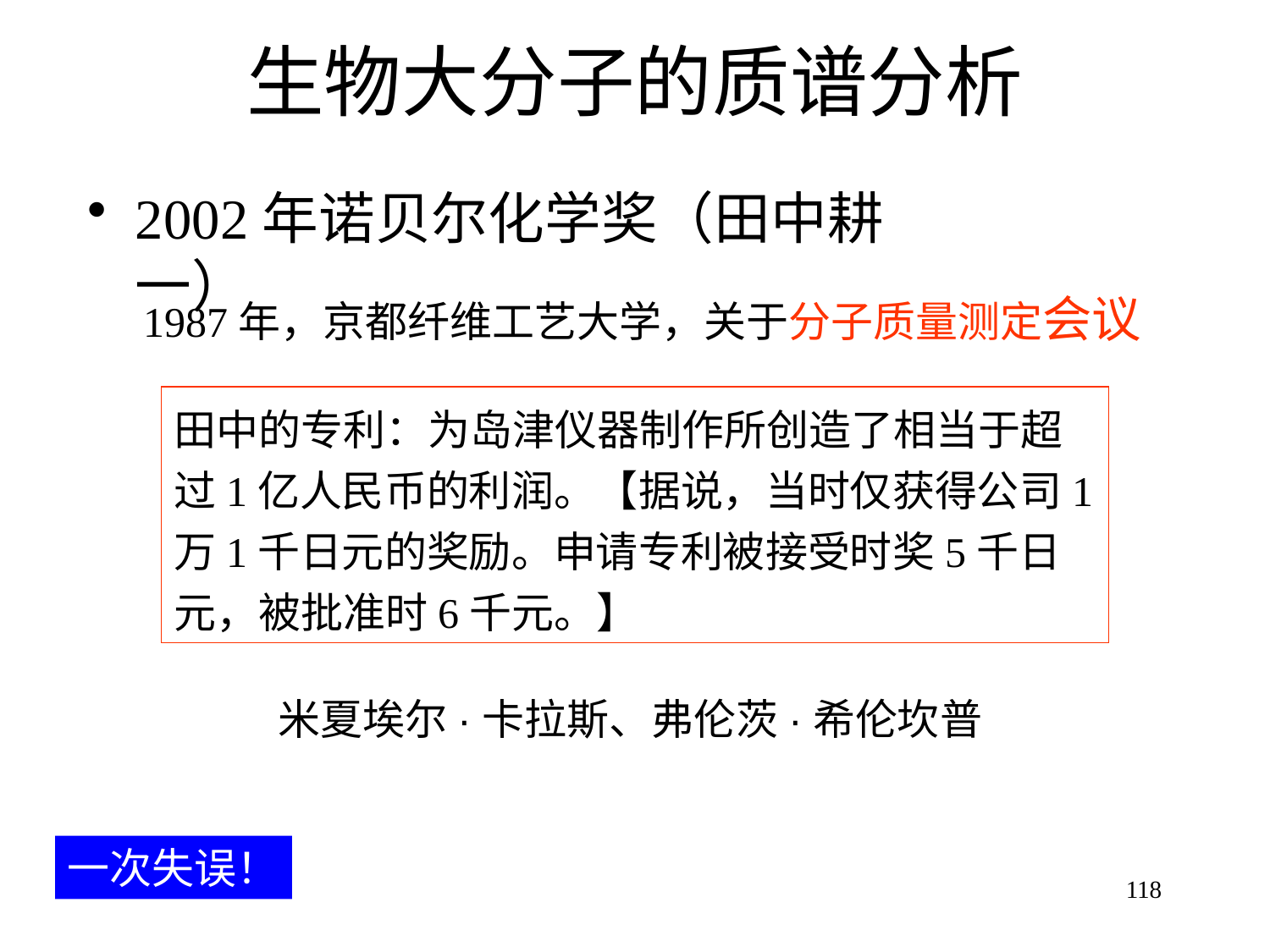

# 生物大分子的质谱分析
2002年诺贝尔化学奖（田中耕一）
1987年，京都纤维工艺大学，关于分子质量测定会议
田中的专利：为岛津仪器制作所创造了相当于超过1亿人民币的利润。【据说，当时仅获得公司1万1千日元的奖励。申请专利被接受时奖5千日元，被批准时6千元。】
米夏埃尔·卡拉斯、弗伦茨·希伦坎普
一次失误！
118